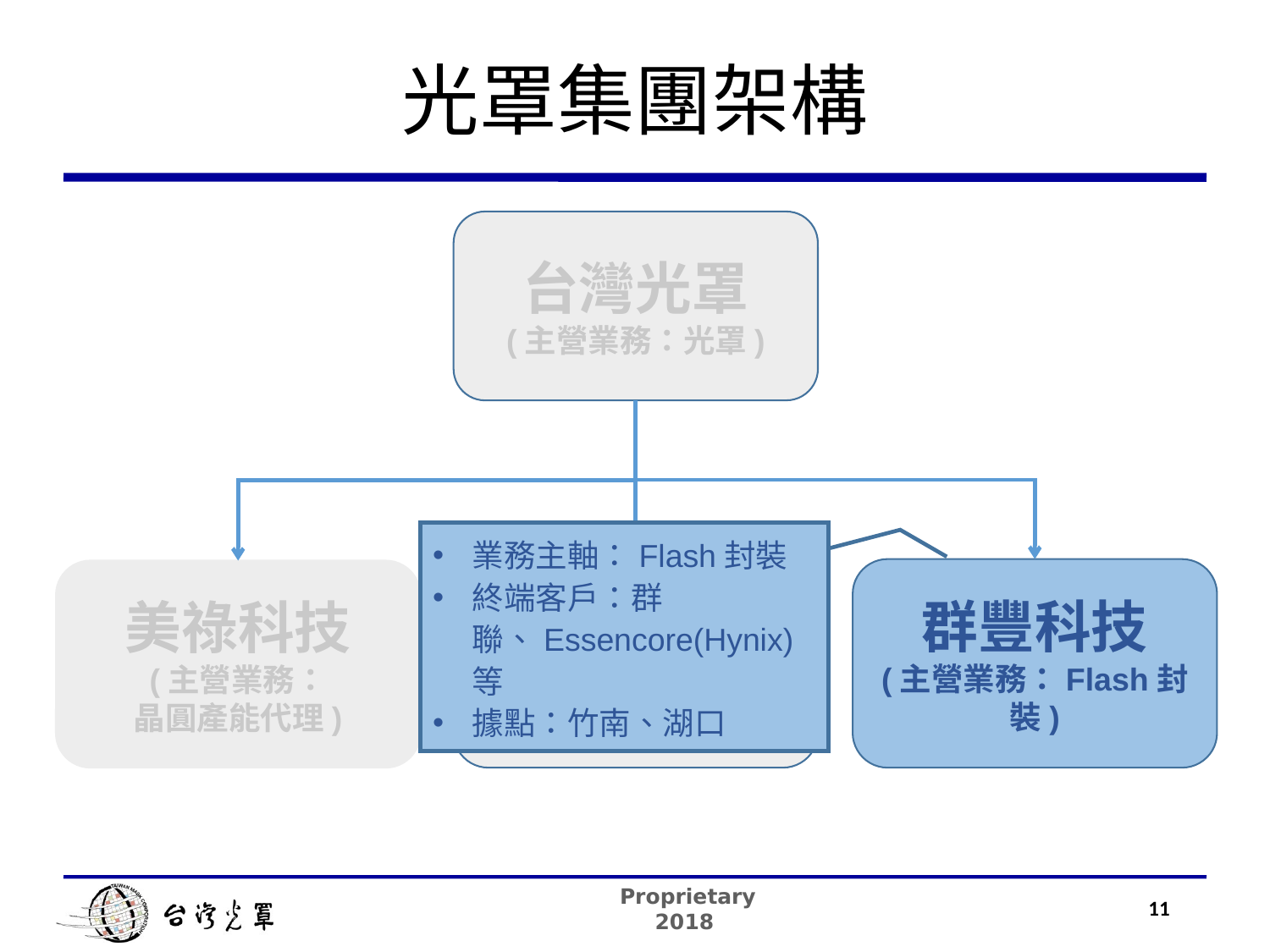

# 光罩集團架構
台灣光罩
(主營業務：光罩)
業務主軸：Flash封裝
終端客戶：群聯、Essencore(Hynix)等
據點：竹南、湖口
威達高科
(主營業務：觸控面板driver IC design)
群豐科技
(主營業務：Flash封裝)
美祿科技
(主營業務：
晶圓產能代理)
11